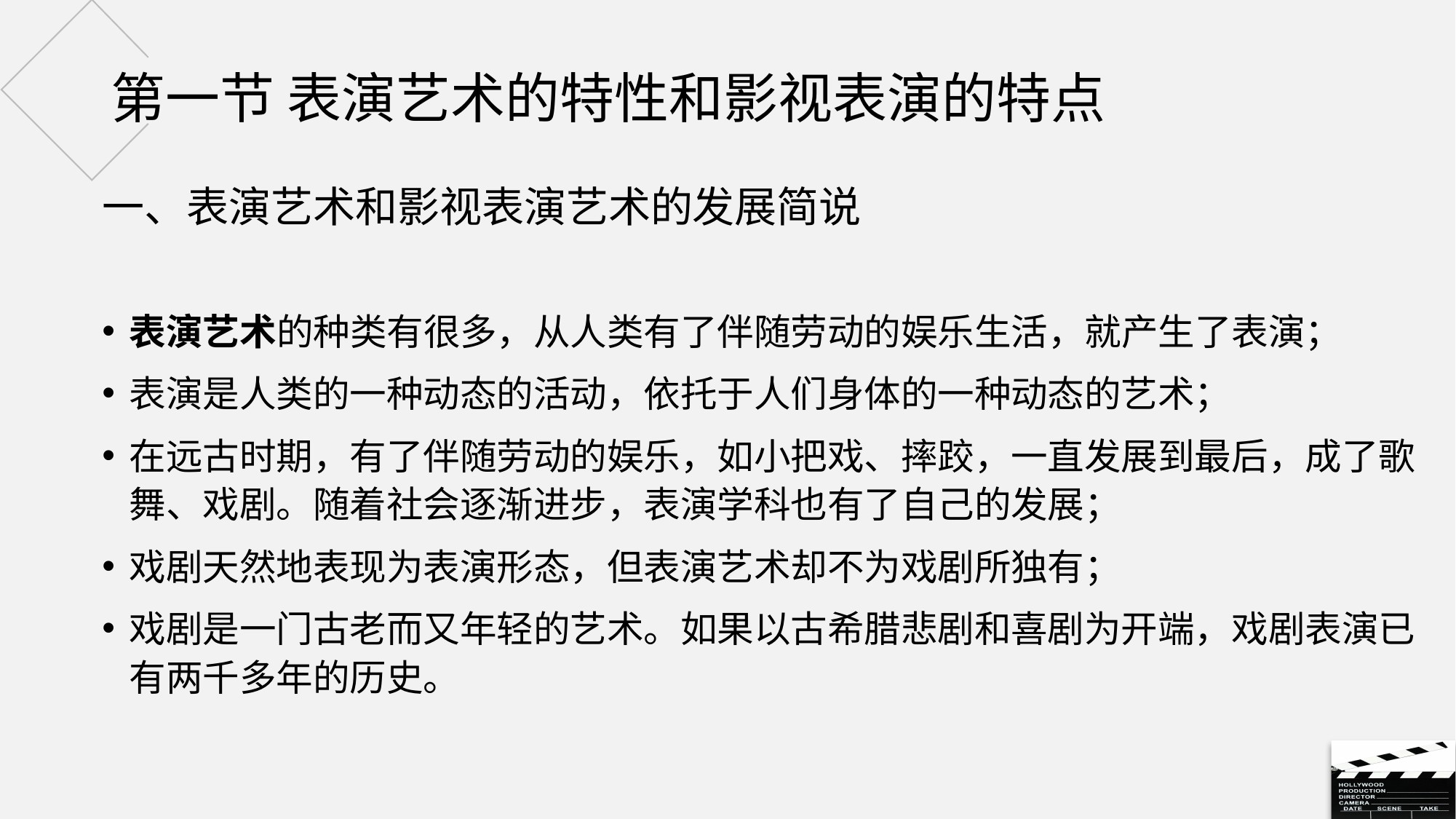

# 第一节 表演艺术的特性和影视表演的特点
一、表演艺术和影视表演艺术的发展简说

表演艺术的种类有很多，从人类有了伴随劳动的娱乐生活，就产生了表演；
表演是人类的一种动态的活动，依托于人们身体的一种动态的艺术；
在远古时期，有了伴随劳动的娱乐，如小把戏、摔跤，一直发展到最后，成了歌舞、戏剧。随着社会逐渐进步，表演学科也有了自己的发展；
戏剧天然地表现为表演形态，但表演艺术却不为戏剧所独有；
戏剧是一门古老而又年轻的艺术。如果以古希腊悲剧和喜剧为开端，戏剧表演已有两千多年的历史。